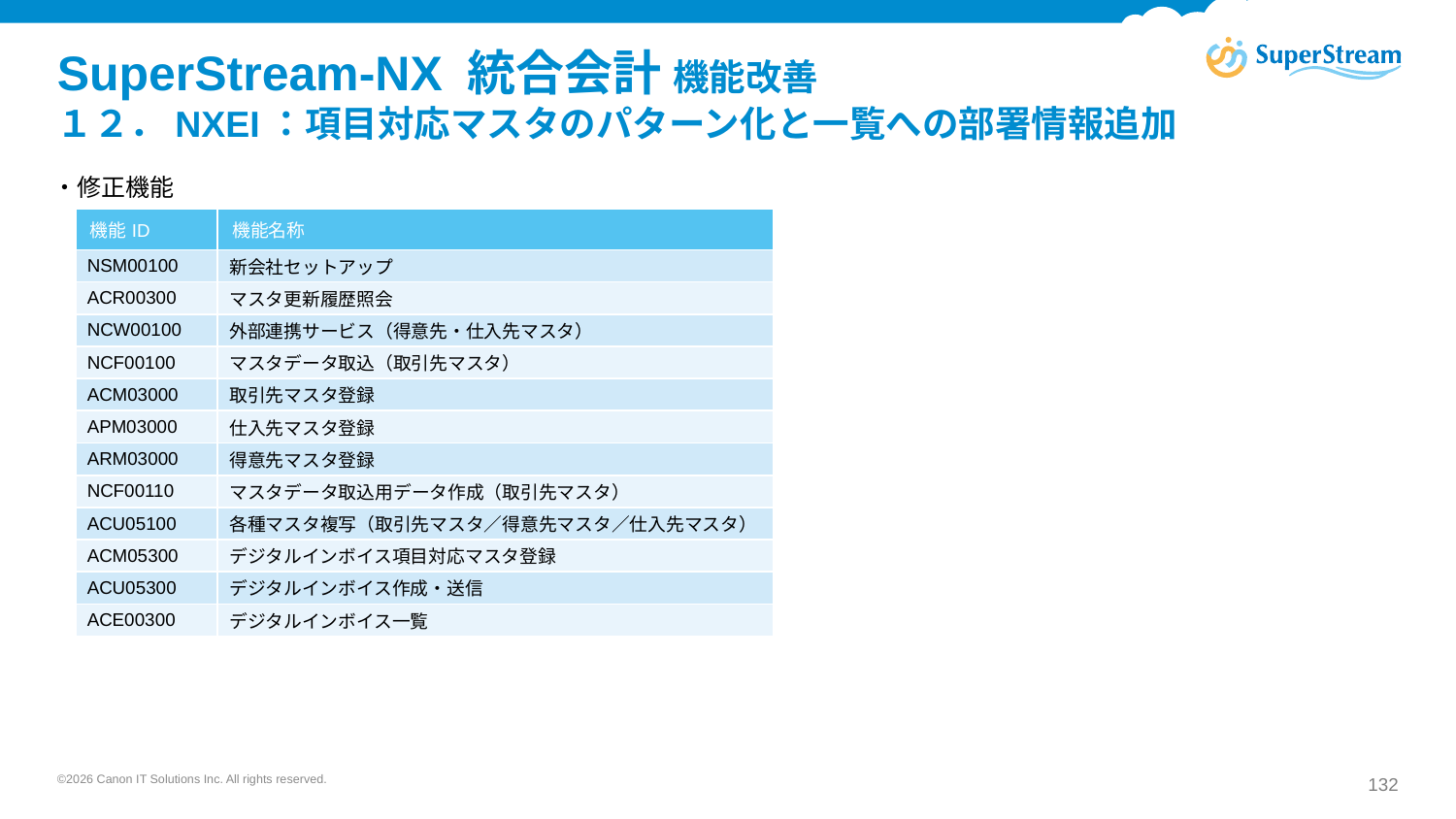

# SuperStream-NX 統合会計 機能改善 １２．NXEI：項目対応マスタのパターン化と一覧への部署情報追加
・修正機能
| 機能ID | 機能名称 |
| --- | --- |
| NSM00100 | 新会社セットアップ |
| ACR00300 | マスタ更新履歴照会 |
| NCW00100 | 外部連携サービス（得意先・仕入先マスタ） |
| NCF00100 | マスタデータ取込（取引先マスタ） |
| ACM03000 | 取引先マスタ登録 |
| APM03000 | 仕入先マスタ登録 |
| ARM03000 | 得意先マスタ登録 |
| NCF00110 | マスタデータ取込用データ作成（取引先マスタ） |
| ACU05100 | 各種マスタ複写（取引先マスタ／得意先マスタ／仕入先マスタ） |
| ACM05300 | デジタルインボイス項目対応マスタ登録 |
| ACU05300 | デジタルインボイス作成・送信 |
| ACE00300 | デジタルインボイス一覧 |
©2026 Canon IT Solutions Inc. All rights reserved.
132